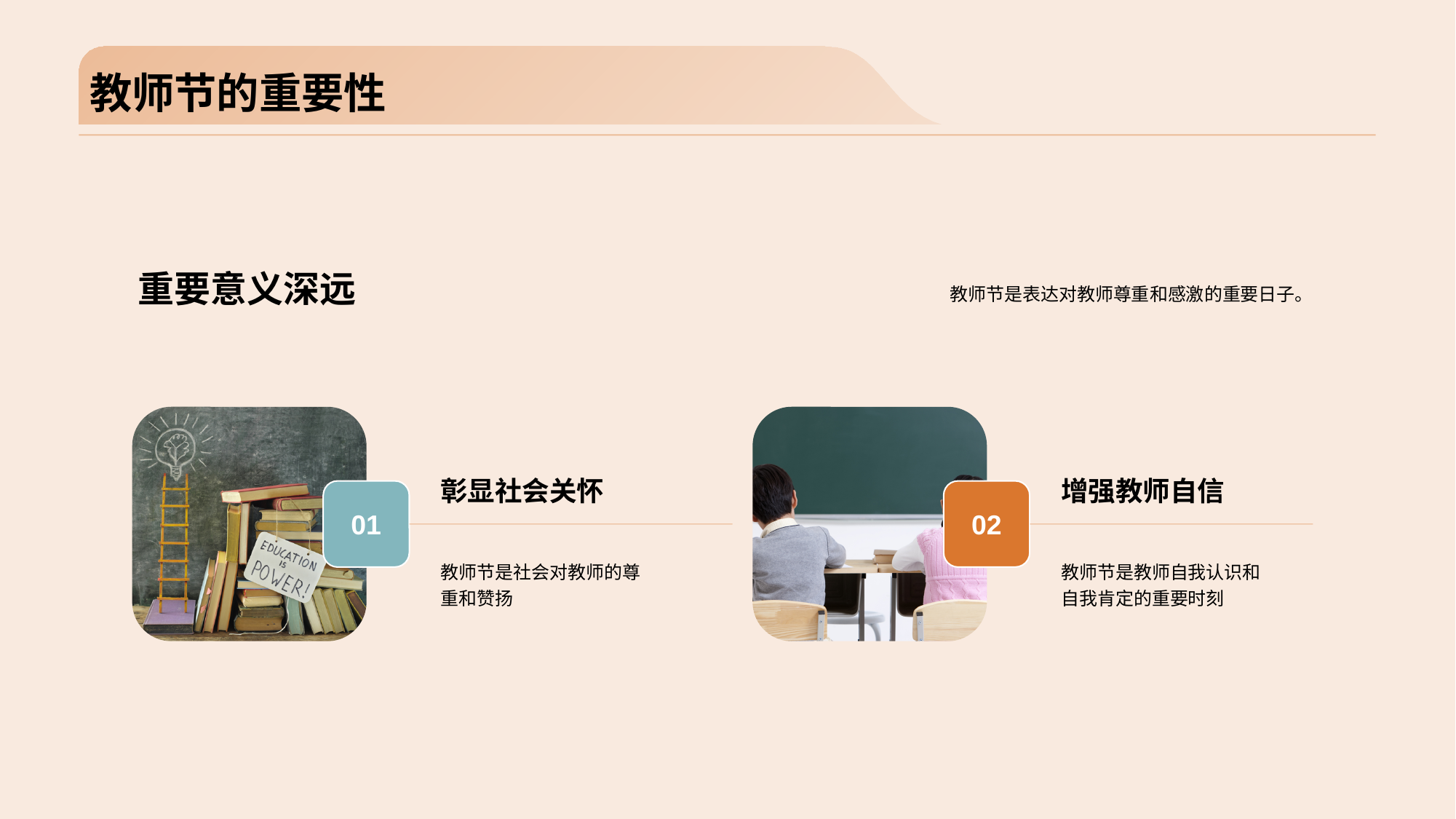

# 教师节的重要性
重要意义深远
教师节是表达对教师尊重和感激的重要日子。

彰显社会关怀
01
教师节是社会对教师的尊重和赞扬

增强教师自信
02
教师节是教师自我认识和自我肯定的重要时刻